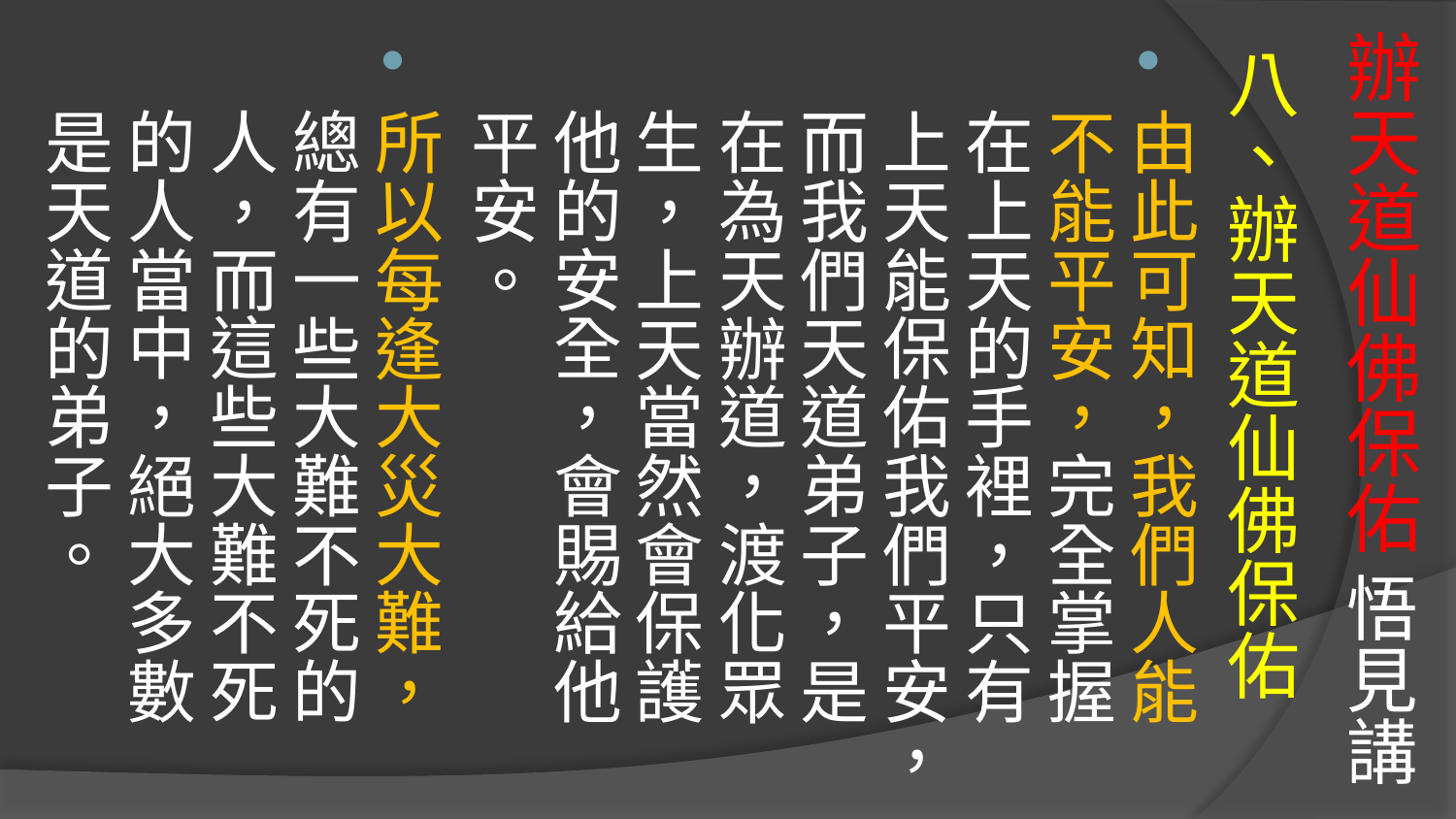

# 辦天道仙佛保佑 悟見講
八、辦天道仙佛保佑
由此可知，我們人能不能平安，完全掌握在上天的手裡，只有上天能保佑我們平安，而我們天道弟子，是在為天辦道，渡化眾生，上天當然會保護他的安全，會賜給他平安。
所以每逢大災大難，總有一些大難不死的人，而這些大難不死的人當中，絕大多數是天道的弟子。